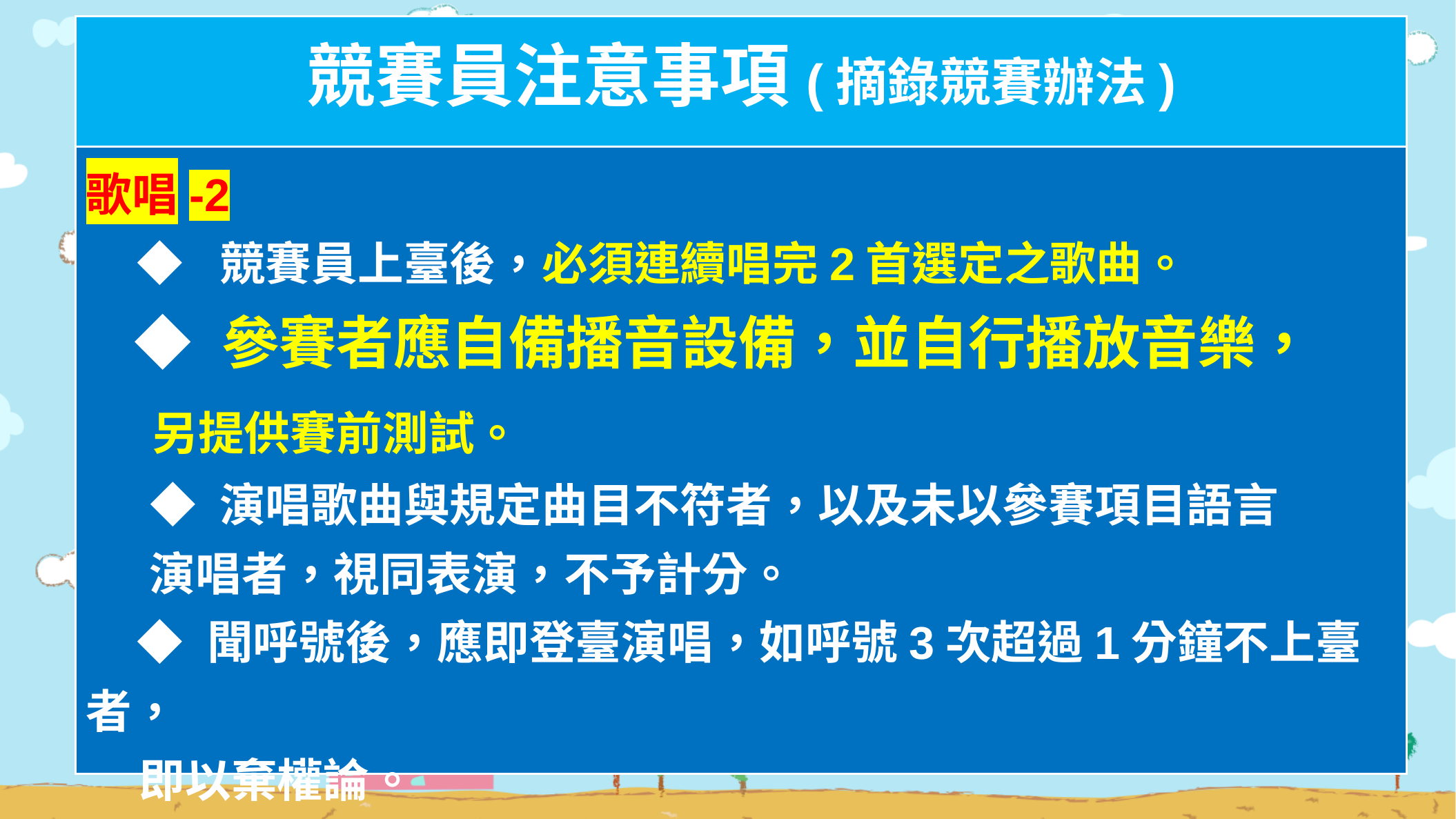

競賽員注意事項(摘錄競賽辦法)
歌唱-2
    ◆  競賽員上臺後，必須連續唱完2首選定之歌曲。
   ◆ 參賽者應自備播音設備，並自行播放音樂，
    另提供賽前測試。
     ◆ 演唱歌曲與規定曲目不符者，以及未以參賽項目語言
     演唱者，視同表演，不予計分。
    ◆ 聞呼號後，應即登臺演唱，如呼號3次超過1分鐘不上臺者，
    即以棄權論。